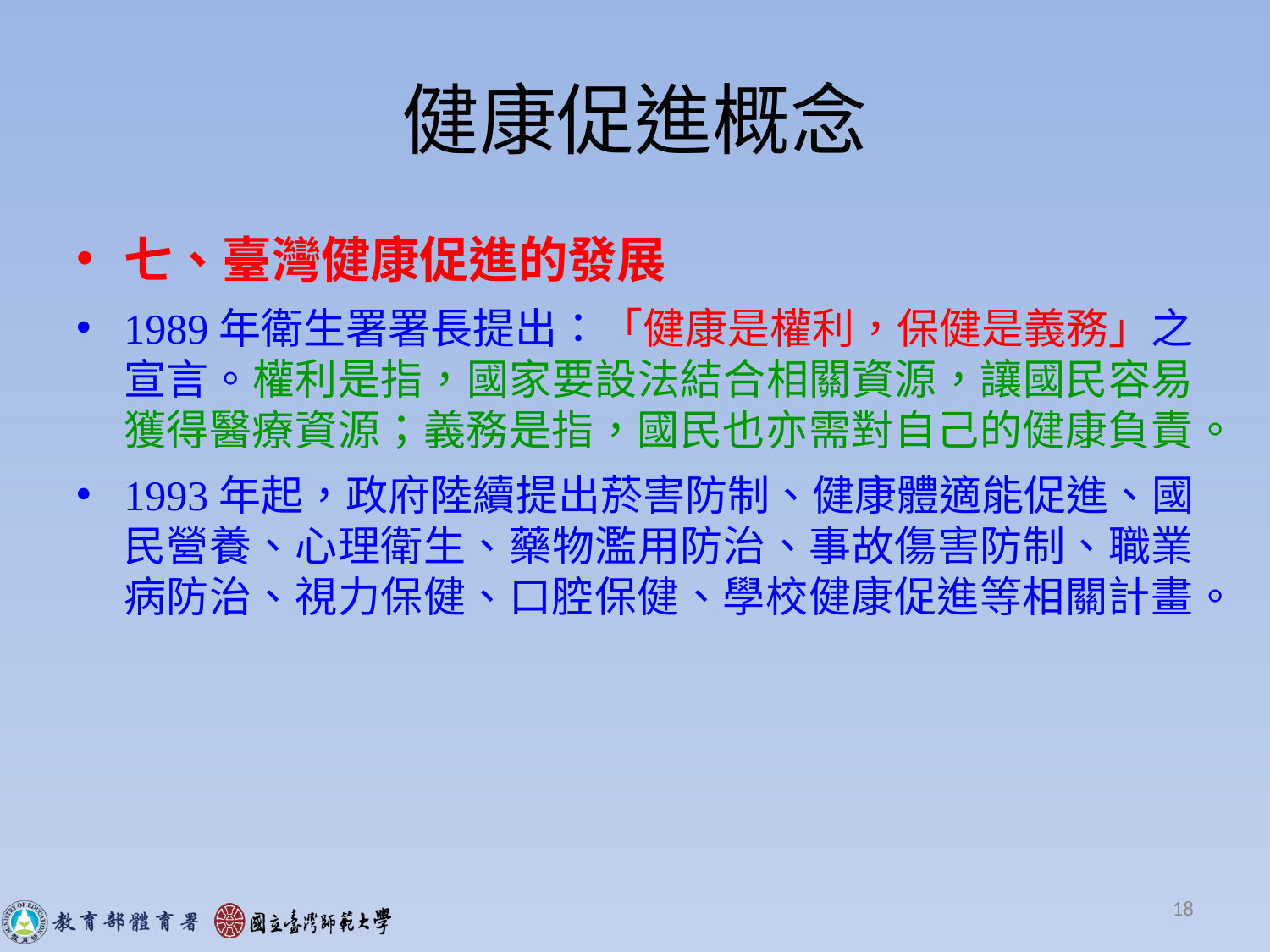

# 健康促進概念
七、臺灣健康促進的發展
1989年衛生署署長提出：「健康是權利，保健是義務」之宣言。權利是指，國家要設法結合相關資源，讓國民容易獲得醫療資源；義務是指，國民也亦需對自己的健康負責。
1993年起，政府陸續提出菸害防制、健康體適能促進、國民營養、心理衛生、藥物濫用防治、事故傷害防制、職業病防治、視力保健、口腔保健、學校健康促進等相關計畫。

18